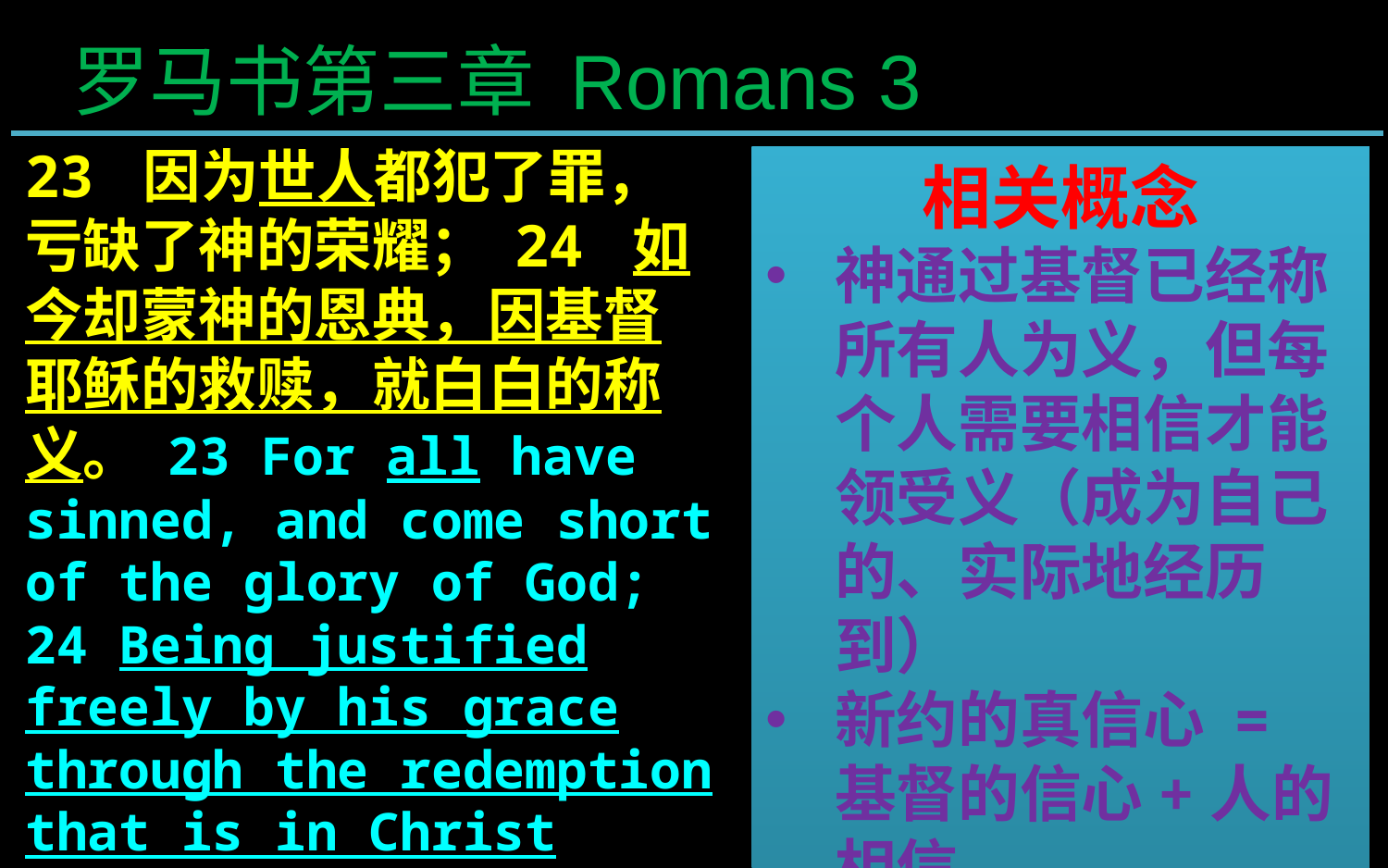

罗马书第三章 Romans 3
23 因为世人都犯了罪，亏缺了神的荣耀； 24 如今却蒙神的恩典，因基督耶稣的救赎，就白白的称义。 23 For all have sinned, and come short of the glory of God; 24 Being justified freely by his grace through the redemption that is in Christ Jesus:
相关概念
神通过基督已经称所有人为义，但每个人需要相信才能领受义（成为自己的、实际地经历到）
新约的真信心 = 基督的信心+人的相信